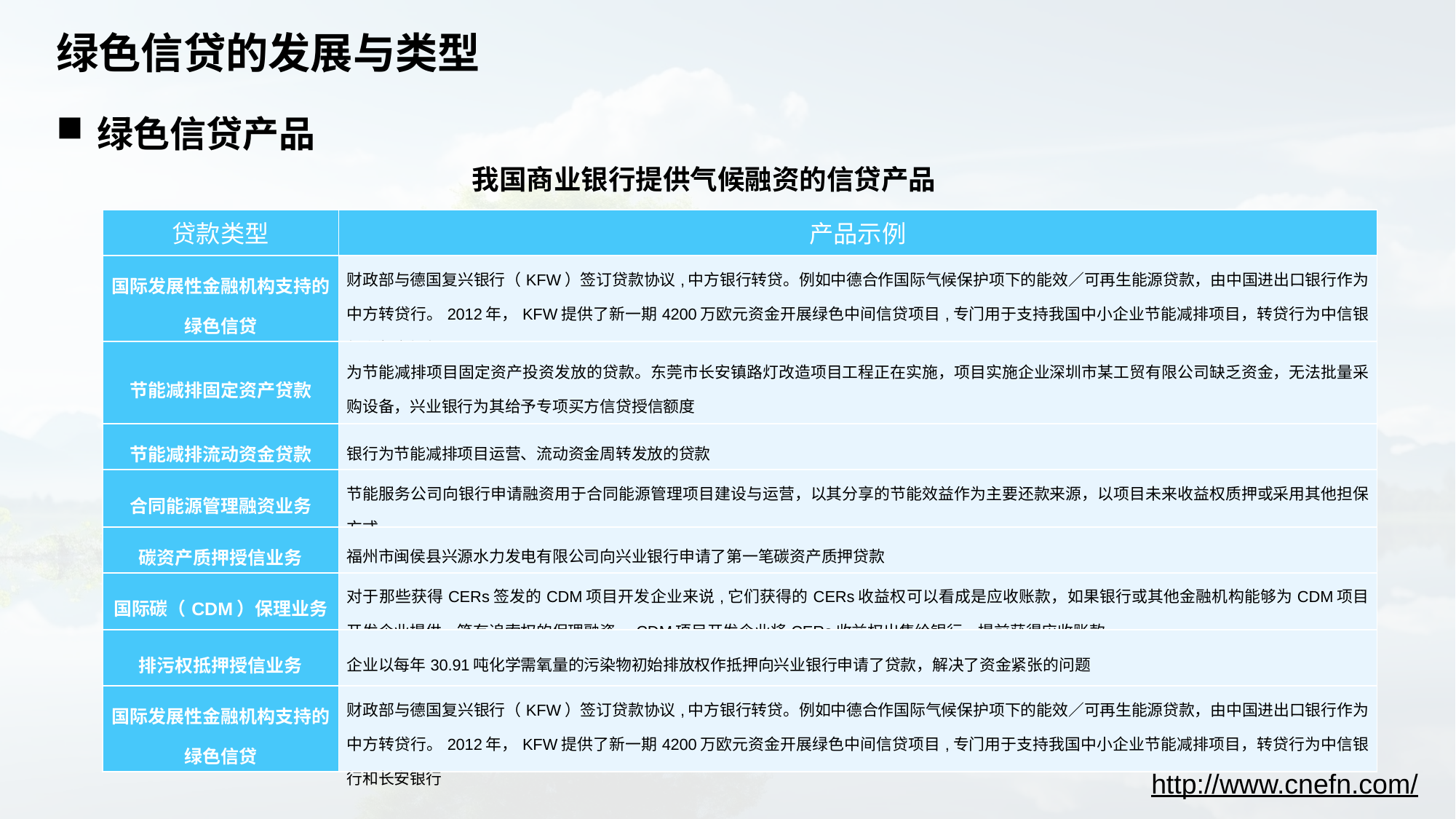

# 绿色信贷的发展与类型
绿色信贷产品
我国商业银行提供气候融资的信贷产品
| 贷款类型 | 产品示例 |
| --- | --- |
| 国际发展性金融机构支持的绿色信贷 | 财政部与德国复兴银行（KFW）签订贷款协议,中方银行转贷。例如中德合作国际气候保护项下的能效／可再生能源贷款，由中国进出口银行作为中方转贷行。2012年，KFW提供了新一期4200万欧元资金开展绿色中间信贷项目,专门用于支持我国中小企业节能减排项目，转贷行为中信银行和长安银行 |
| 节能减排固定资产贷款 | 为节能减排项目固定资产投资发放的贷款。东莞市长安镇路灯改造项目工程正在实施，项目实施企业深圳市某工贸有限公司缺乏资金，无法批量采购设备，兴业银行为其给予专项买方信贷授信额度 |
| 节能减排流动资金贷款 | 银行为节能减排项目运营、流动资金周转发放的贷款 |
| 合同能源管理融资业务 | 节能服务公司向银行申请融资用于合同能源管理项目建设与运营，以其分享的节能效益作为主要还款来源，以项目未来收益权质押或采用其他担保方式 |
| 碳资产质押授信业务 | 福州市闽侯县兴源水力发电有限公司向兴业银行申请了第一笔碳资产质押贷款 |
| 国际碳（CDM）保理业务 | 对于那些获得CERs签发的CDM项目开发企业来说,它们获得的CERs收益权可以看成是应收账款，如果银行或其他金融机构能够为CDM项目开发企业提供一笔有追索权的保理融资，CDM项目开发企业将CERs收益权出售给银行，提前获得应收账款 |
| 排污权抵押授信业务 | 企业以每年30.91吨化学需氧量的污染物初始排放权作抵押向兴业银行申请了贷款，解决了资金紧张的问题 |
| 国际发展性金融机构支持的绿色信贷 | 财政部与德国复兴银行（KFW）签订贷款协议,中方银行转贷。例如中德合作国际气候保护项下的能效／可再生能源贷款，由中国进出口银行作为中方转贷行。2012年，KFW提供了新一期4200万欧元资金开展绿色中间信贷项目,专门用于支持我国中小企业节能减排项目，转贷行为中信银行和长安银行 |